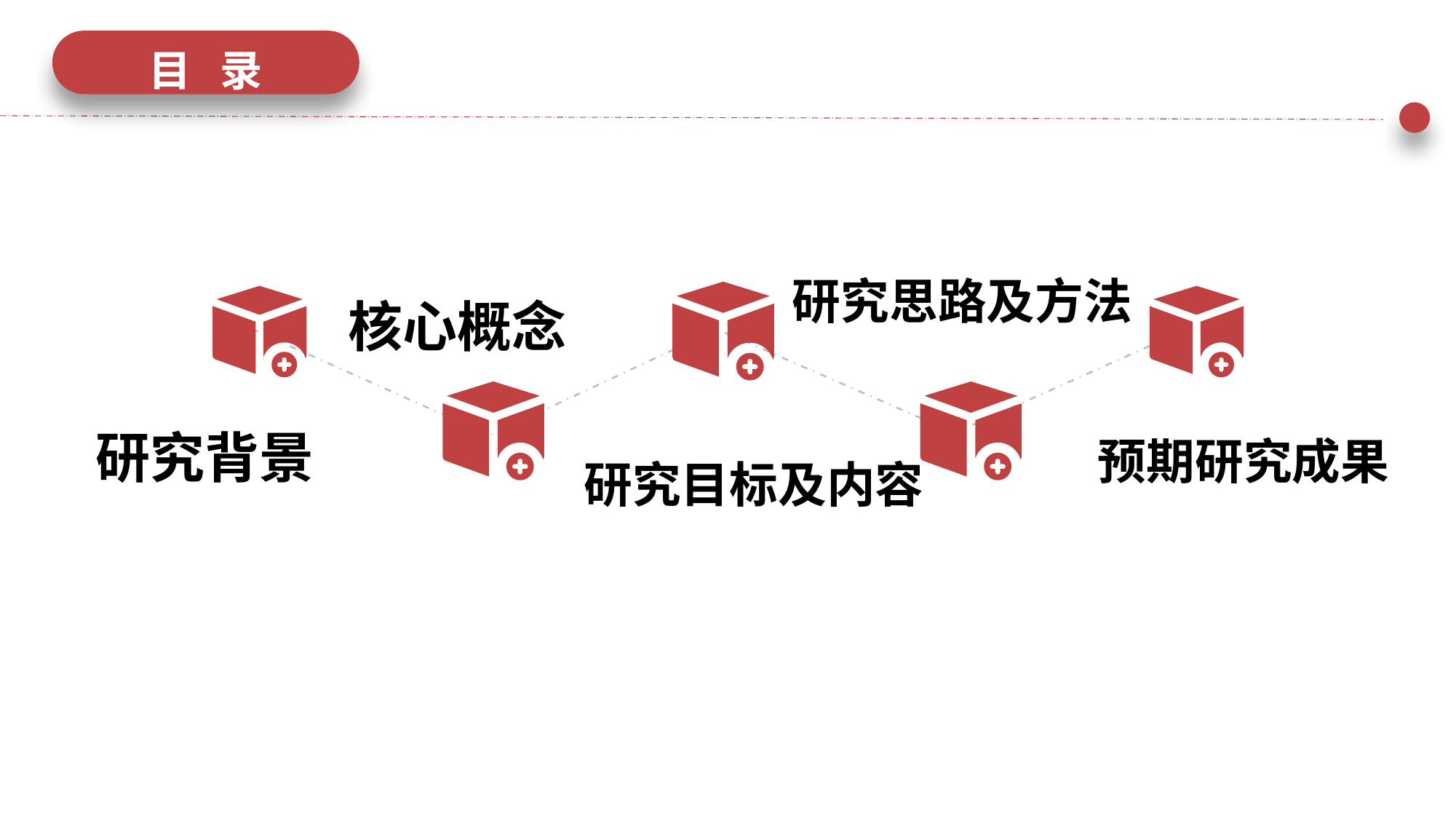

目   录

研究思路及方法
核心概念

研究背景
研究目标及内容
预期研究成果